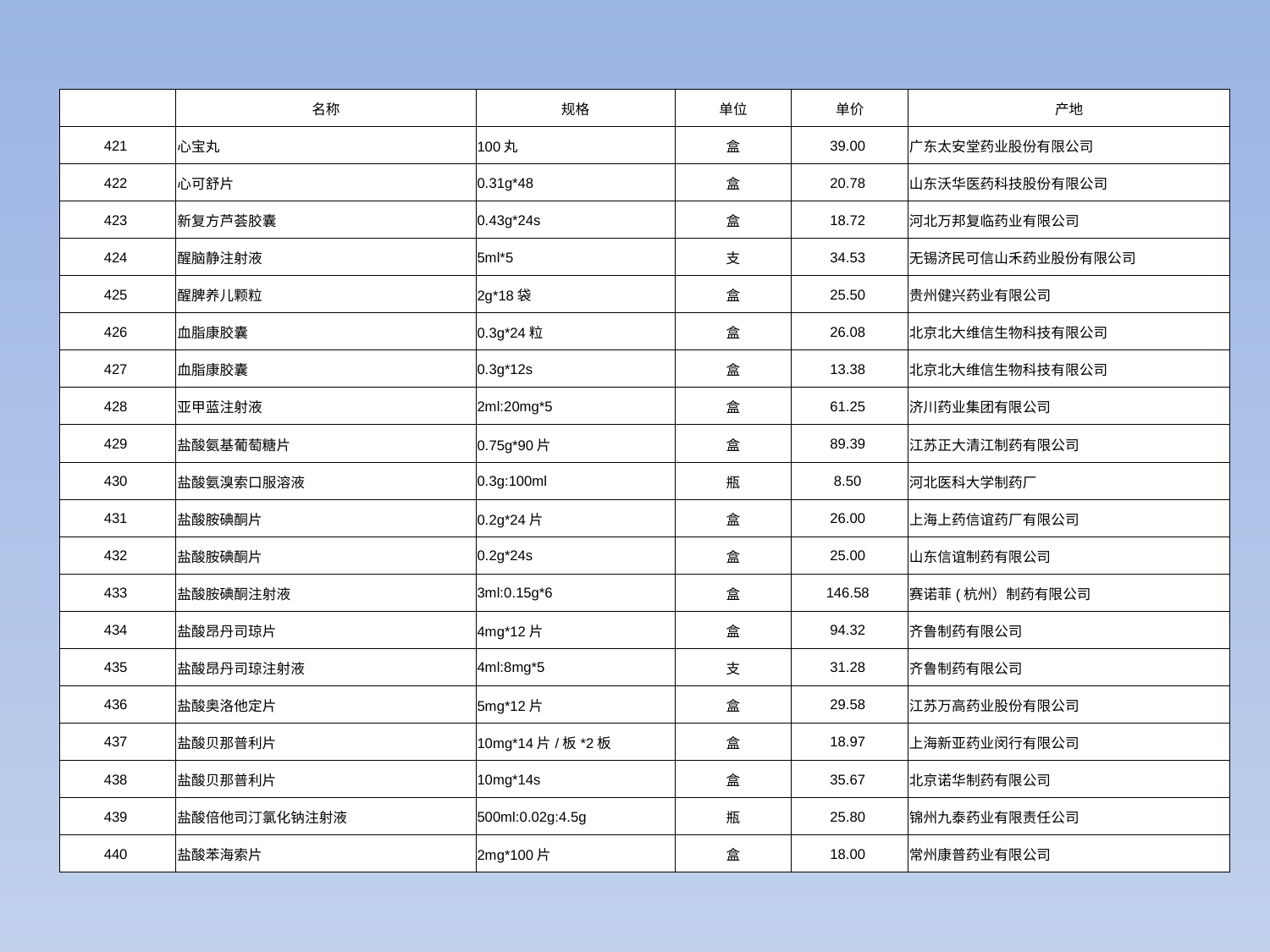

|  | 名称 | 规格 | 单位 | 单价 | 产地 |
| --- | --- | --- | --- | --- | --- |
| 421 | 心宝丸 | 100丸 | 盒 | 39.00 | 广东太安堂药业股份有限公司 |
| 422 | 心可舒片 | 0.31g\*48 | 盒 | 20.78 | 山东沃华医药科技股份有限公司 |
| 423 | 新复方芦荟胶囊 | 0.43g\*24s | 盒 | 18.72 | 河北万邦复临药业有限公司 |
| 424 | 醒脑静注射液 | 5ml\*5 | 支 | 34.53 | 无锡济民可信山禾药业股份有限公司 |
| 425 | 醒脾养儿颗粒 | 2g\*18袋 | 盒 | 25.50 | 贵州健兴药业有限公司 |
| 426 | 血脂康胶囊 | 0.3g\*24粒 | 盒 | 26.08 | 北京北大维信生物科技有限公司 |
| 427 | 血脂康胶囊 | 0.3g\*12s | 盒 | 13.38 | 北京北大维信生物科技有限公司 |
| 428 | 亚甲蓝注射液 | 2ml:20mg\*5 | 盒 | 61.25 | 济川药业集团有限公司 |
| 429 | 盐酸氨基葡萄糖片 | 0.75g\*90片 | 盒 | 89.39 | 江苏正大清江制药有限公司 |
| 430 | 盐酸氨溴索口服溶液 | 0.3g:100ml | 瓶 | 8.50 | 河北医科大学制药厂 |
| 431 | 盐酸胺碘酮片 | 0.2g\*24片 | 盒 | 26.00 | 上海上药信谊药厂有限公司 |
| 432 | 盐酸胺碘酮片 | 0.2g\*24s | 盒 | 25.00 | 山东信谊制药有限公司 |
| 433 | 盐酸胺碘酮注射液 | 3ml:0.15g\*6 | 盒 | 146.58 | 赛诺菲(杭州）制药有限公司 |
| 434 | 盐酸昂丹司琼片 | 4mg\*12片 | 盒 | 94.32 | 齐鲁制药有限公司 |
| 435 | 盐酸昂丹司琼注射液 | 4ml:8mg\*5 | 支 | 31.28 | 齐鲁制药有限公司 |
| 436 | 盐酸奥洛他定片 | 5mg\*12片 | 盒 | 29.58 | 江苏万高药业股份有限公司 |
| 437 | 盐酸贝那普利片 | 10mg\*14片/板\*2板 | 盒 | 18.97 | 上海新亚药业闵行有限公司 |
| 438 | 盐酸贝那普利片 | 10mg\*14s | 盒 | 35.67 | 北京诺华制药有限公司 |
| 439 | 盐酸倍他司汀氯化钠注射液 | 500ml:0.02g:4.5g | 瓶 | 25.80 | 锦州九泰药业有限责任公司 |
| 440 | 盐酸苯海索片 | 2mg\*100片 | 盒 | 18.00 | 常州康普药业有限公司 |